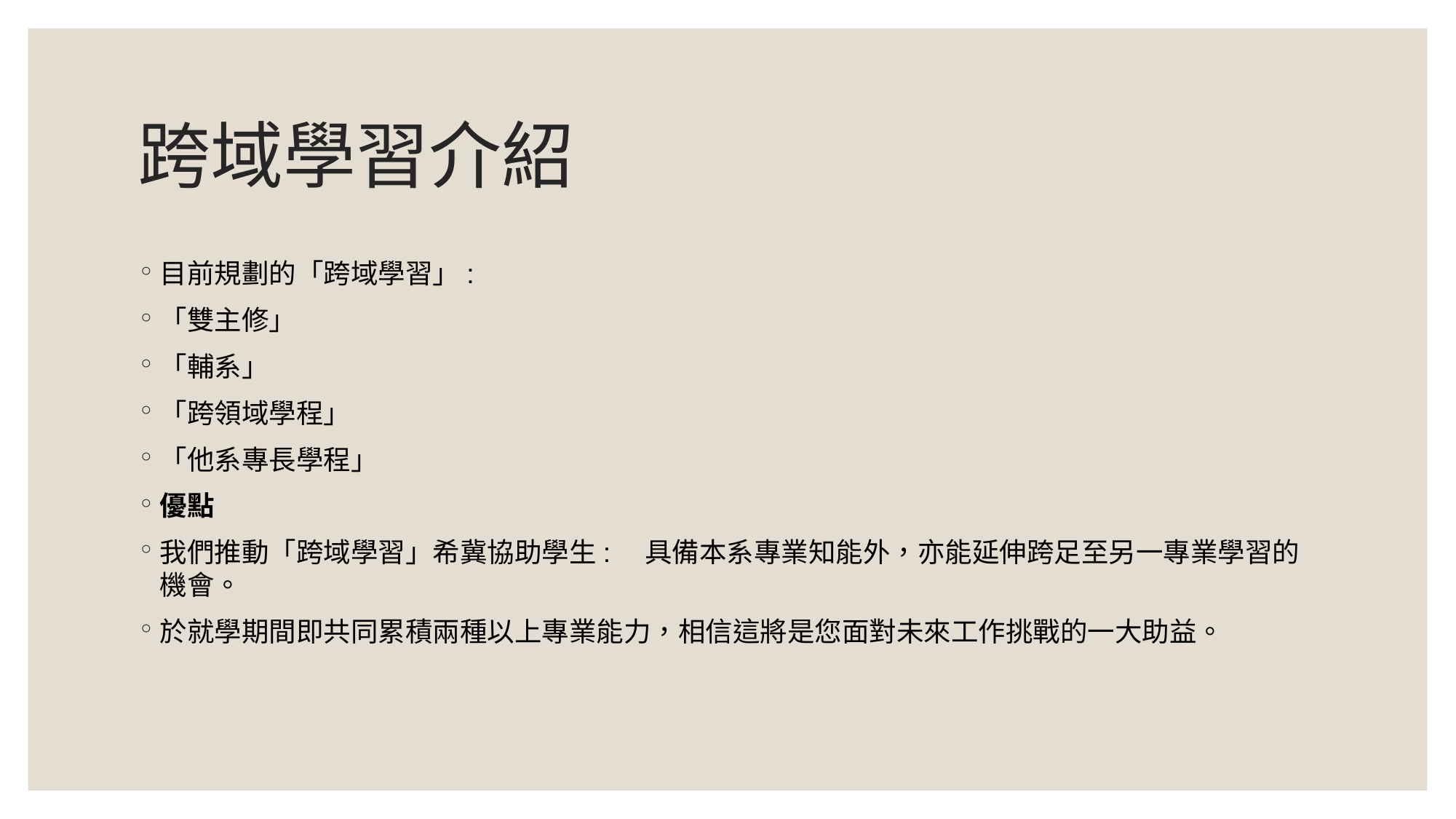

# 跨域學習介紹
目前規劃的「跨域學習」:
「雙主修」
「輔系」
「跨領域學程」
「他系專長學程」
優點
我們推動「跨域學習」希冀協助學生:　具備本系專業知能外，亦能延伸跨足至另一專業學習的機會。
於就學期間即共同累積兩種以上專業能力，相信這將是您面對未來工作挑戰的一大助益。